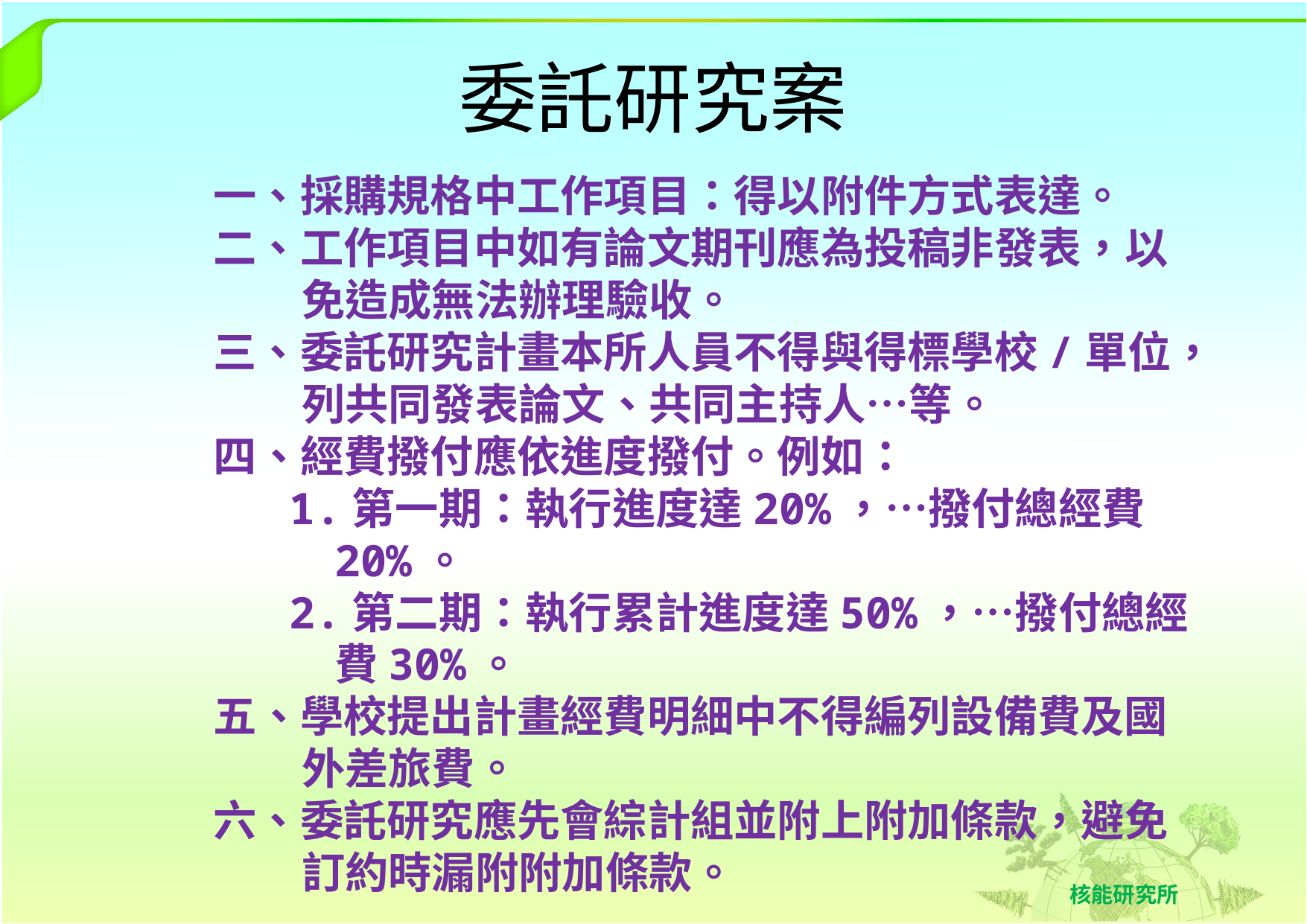

# 委託研究案
一、採購規格中工作項目：得以附件方式表達。
二、工作項目中如有論文期刊應為投稿非發表，以免造成無法辦理驗收。
三、委託研究計畫本所人員不得與得標學校/單位，列共同發表論文、共同主持人…等。
四、經費撥付應依進度撥付。例如：
1.第一期：執行進度達20%，…撥付總經費20%。
2.第二期：執行累計進度達50%，…撥付總經費30%。
五、學校提出計畫經費明細中不得編列設備費及國外差旅費。
六、委託研究應先會綜計組並附上附加條款，避免訂約時漏附附加條款。